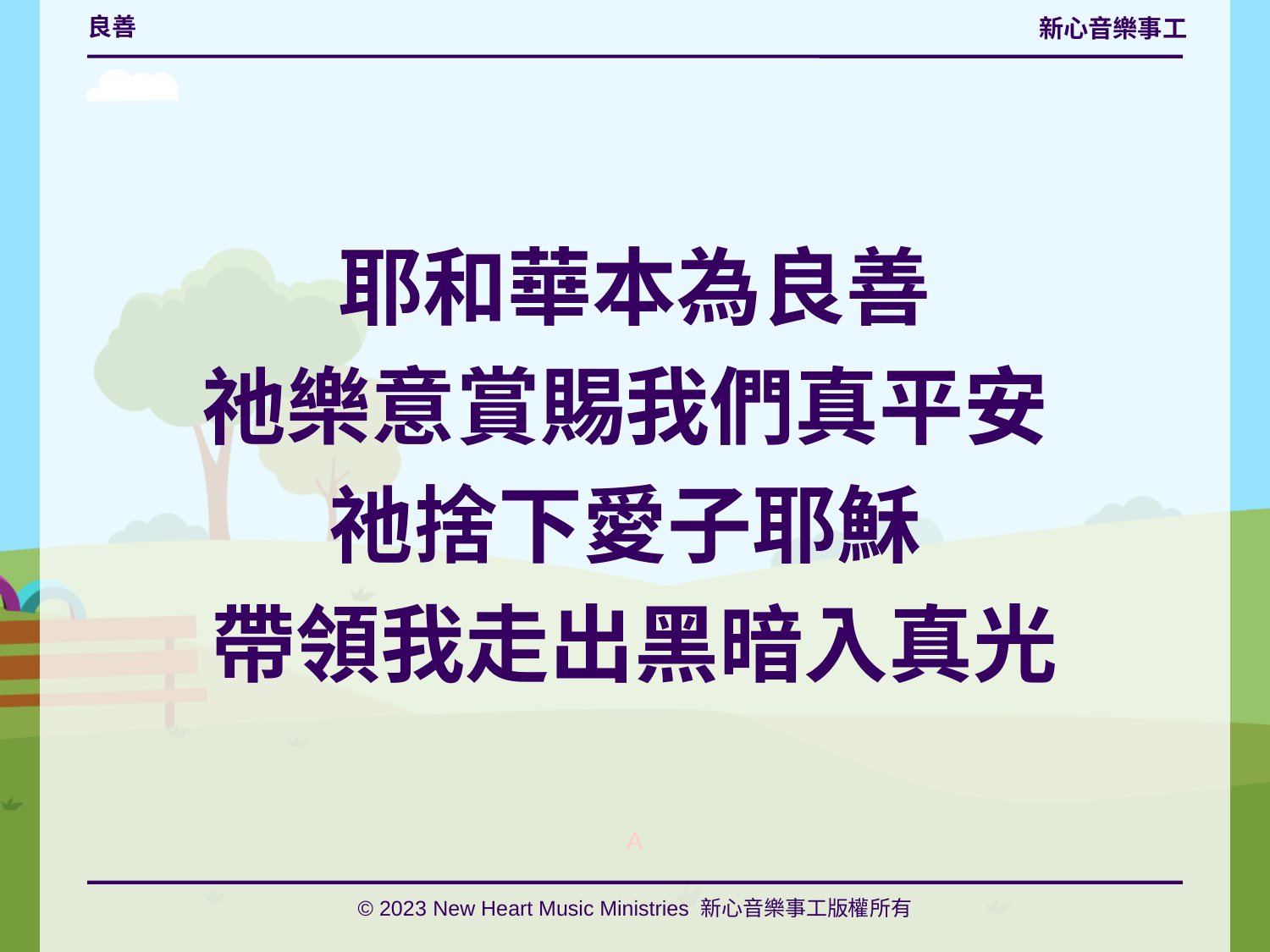

# 良善
耶和華本為良善
祂樂意賞賜我們真平安
祂捨下愛子耶穌
帶領我走出黑暗入真光
A
© 2023 New Heart Music Ministries 新心音樂事工版權所有